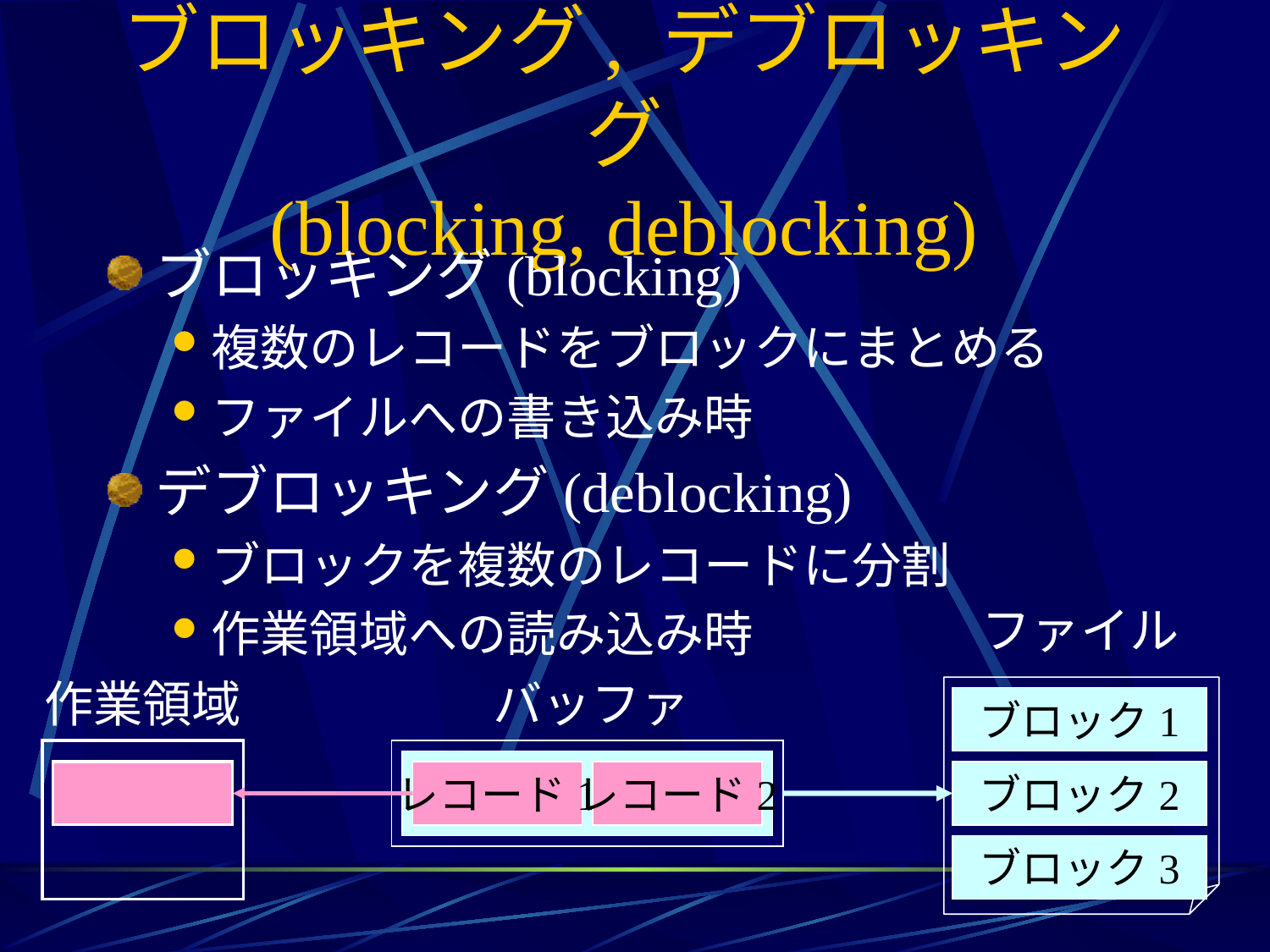

# ブロッキング, デブロッキング (blocking, deblocking)
ブロッキング(blocking)
複数のレコードをブロックにまとめる
ファイルへの書き込み時
デブロッキング(deblocking)
ブロックを複数のレコードに分割
作業領域への読み込み時
ファイル
作業領域
バッファ

ブロック1

レコード1
レコード2
ブロック2

ブロック3